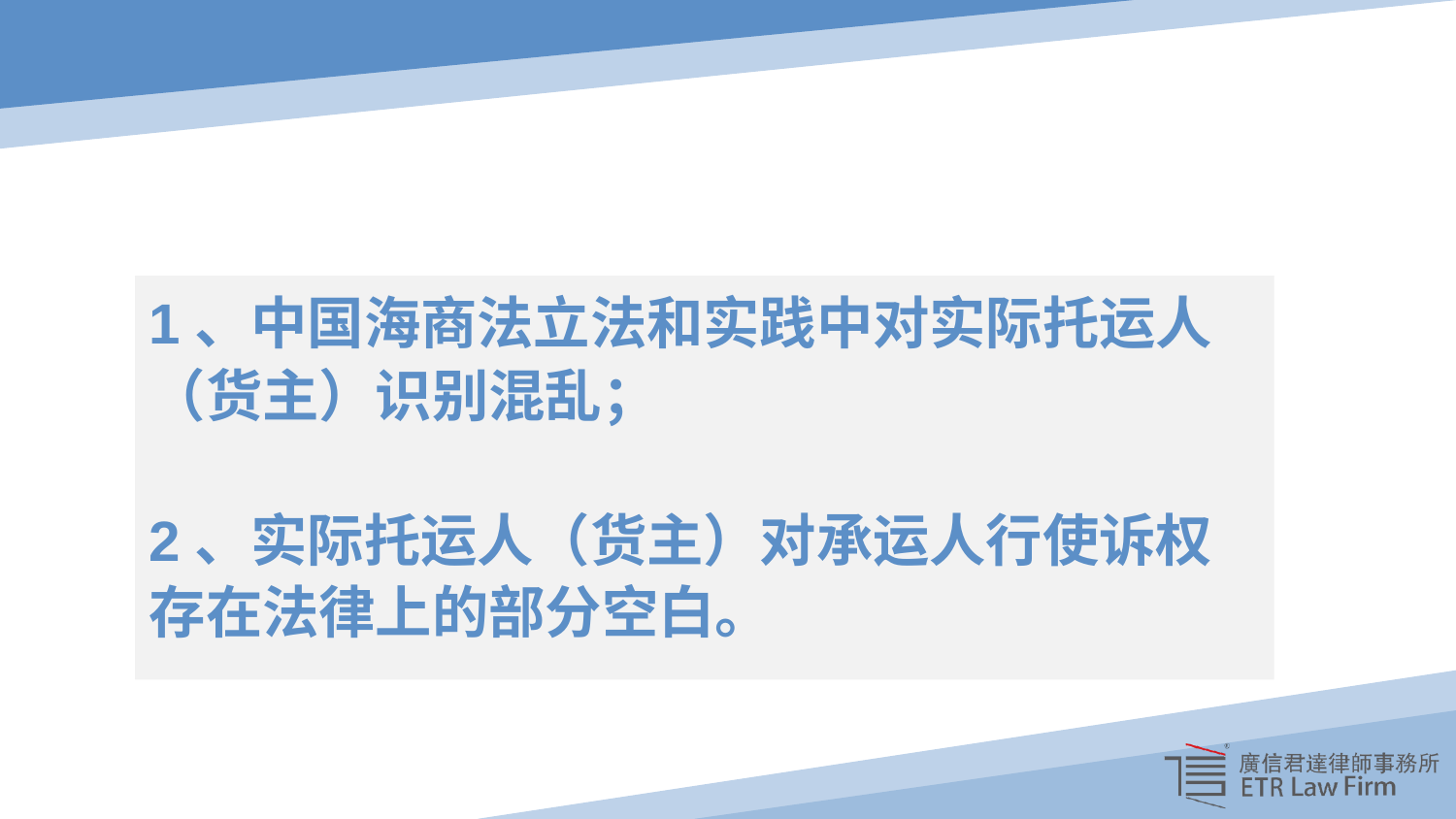

1、中国海商法立法和实践中对实际托运人（货主）识别混乱；

2、实际托运人（货主）对承运人行使诉权存在法律上的部分空白。